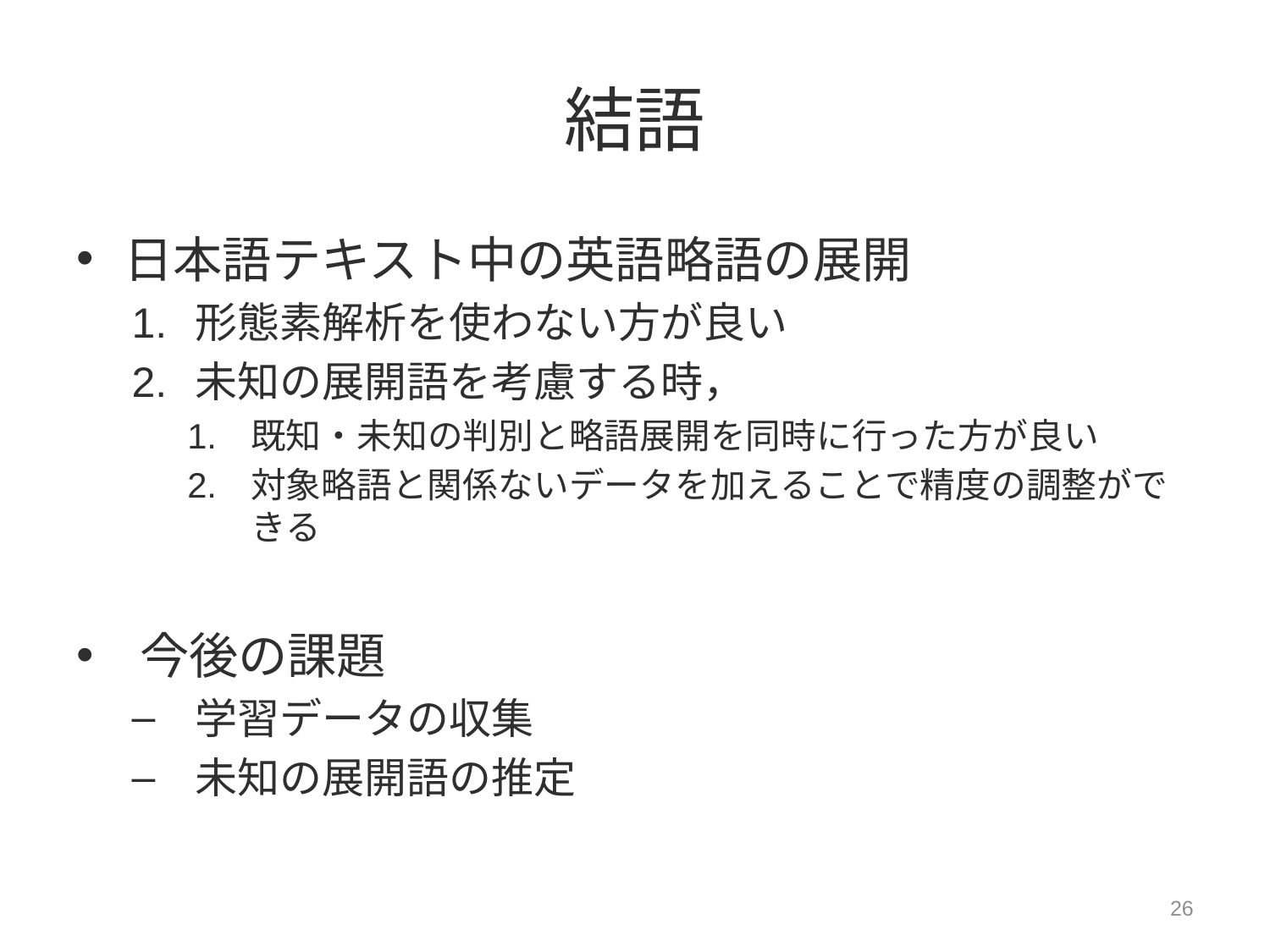

# 結語
日本語テキスト中の英語略語の展開
形態素解析を使わない方が良い
未知の展開語を考慮する時，
既知・未知の判別と略語展開を同時に行った方が良い
対象略語と関係ないデータを加えることで精度の調整ができる

今後の課題
学習データの収集
未知の展開語の推定
26